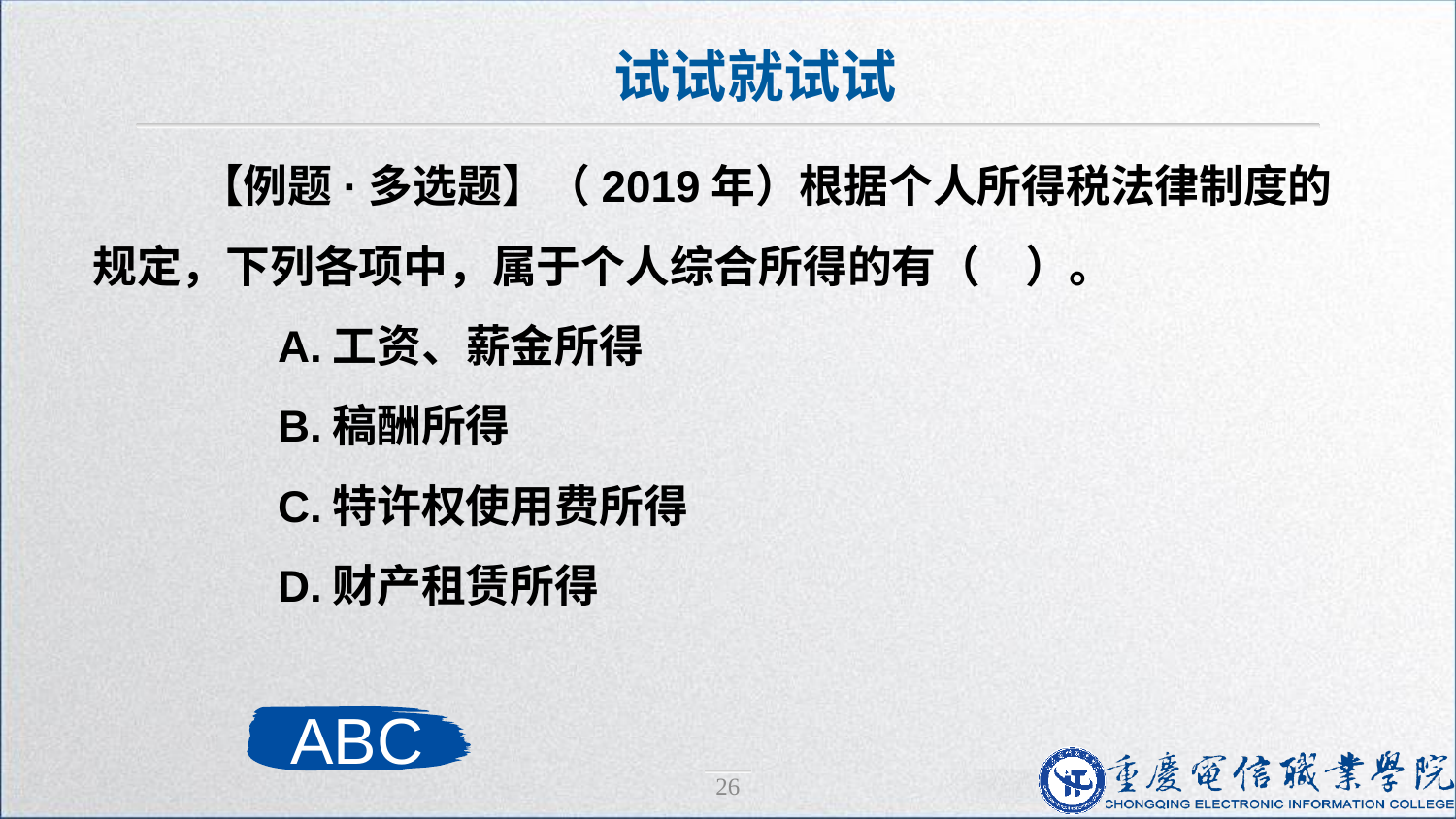

试试就试试
 【例题·多选题】（2019年）根据个人所得税法律制度的规定，下列各项中，属于个人综合所得的有（　）。
　　A.工资、薪金所得
　　B.稿酬所得
　　C.特许权使用费所得
　　D.财产租赁所得
ABC

26